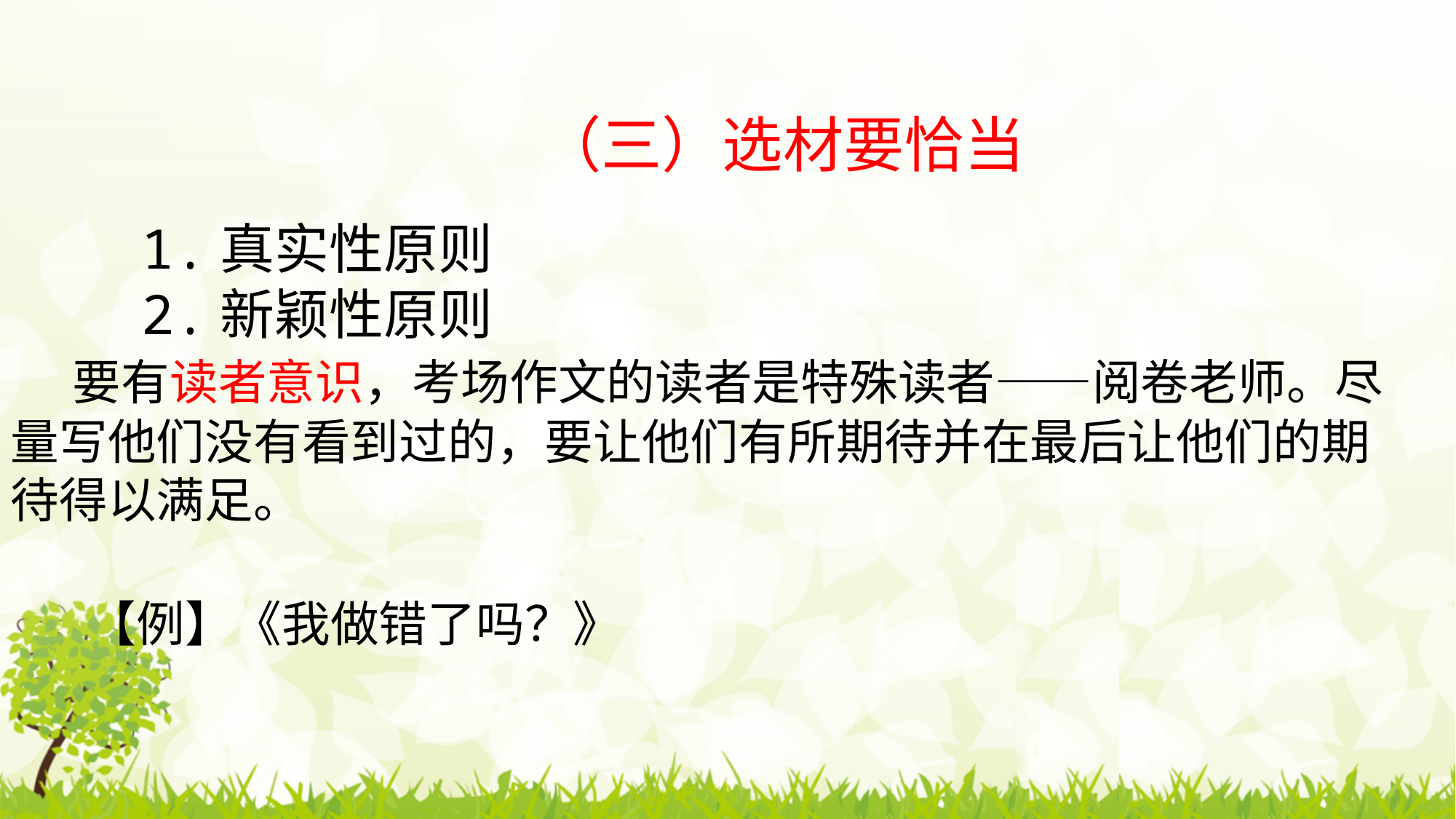

（三）选材要恰当
    1.真实性原则
    2.新颖性原则
    要有读者意识，考场作文的读者是特殊读者——阅卷老师。尽量写他们没有看到过的，要让他们有所期待并在最后让他们的期待得以满足。

      【例】《我做错了吗？》